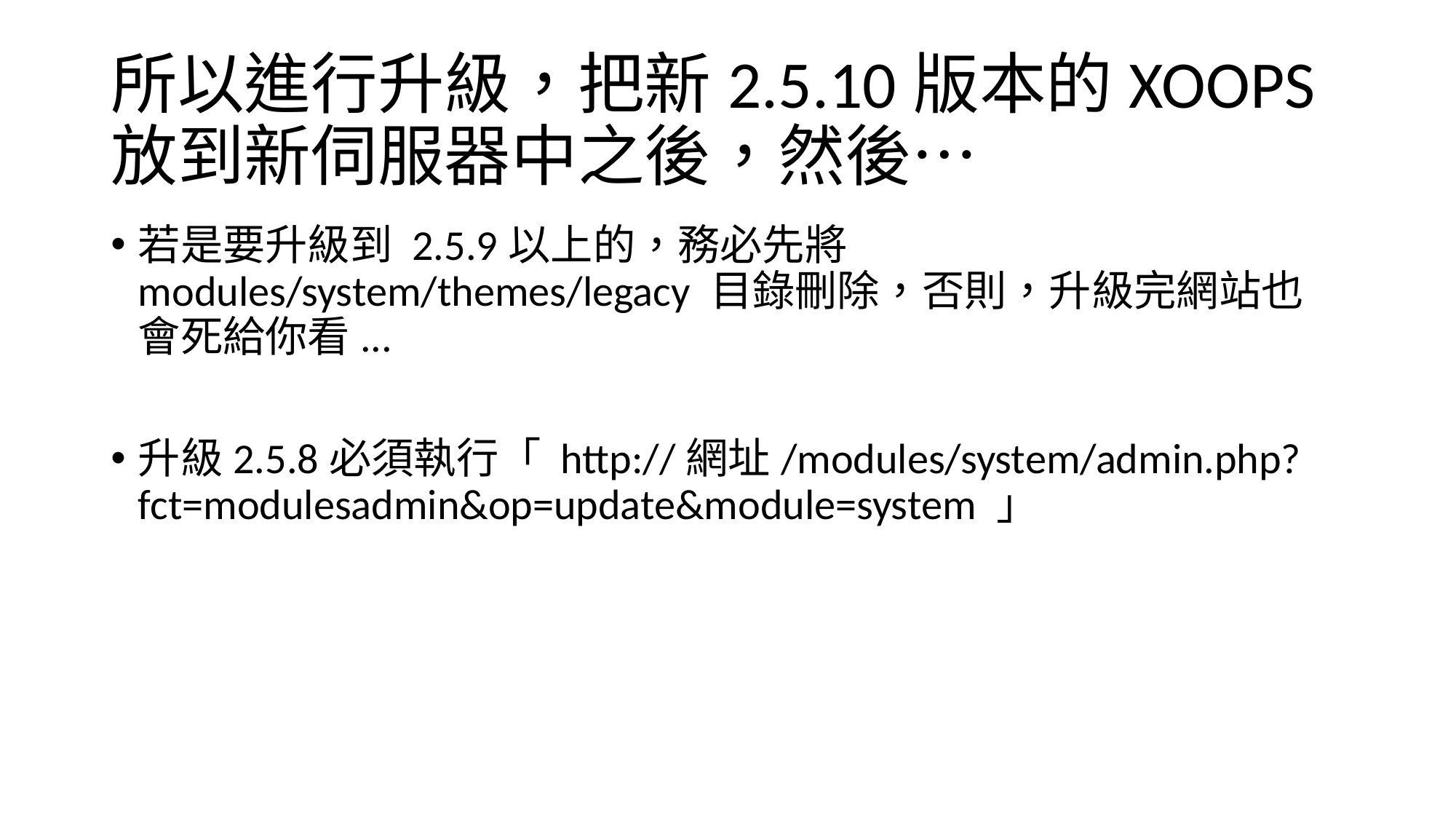

# 所以進行升級，把新2.5.10版本的XOOPS放到新伺服器中之後，然後…
若是要升級到 2.5.9以上的，務必先將 modules/system/themes/legacy 目錄刪除，否則，升級完網站也會死給你看...

升級2.5.8必須執行「 http://網址/modules/system/admin.php?fct=modulesadmin&op=update&module=system 」